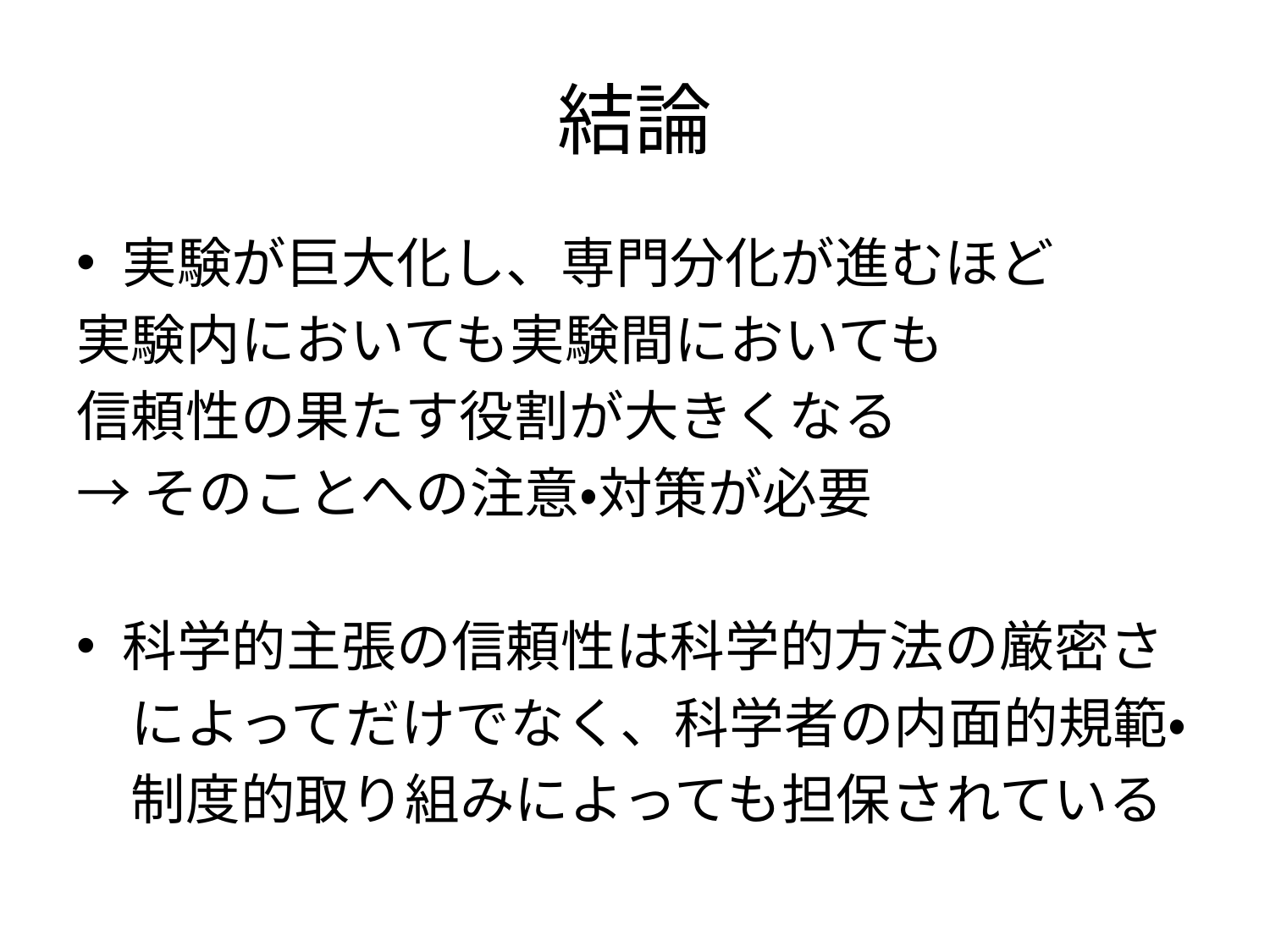

# 結論
実験が巨大化し、専門分化が進むほど
実験内においても実験間においても
信頼性の果たす役割が大きくなる
→そのことへの注意・対策が必要

科学的主張の信頼性は科学的方法の厳密さ
　によってだけでなく、科学者の内面的規範・
　制度的取り組みによっても担保されている